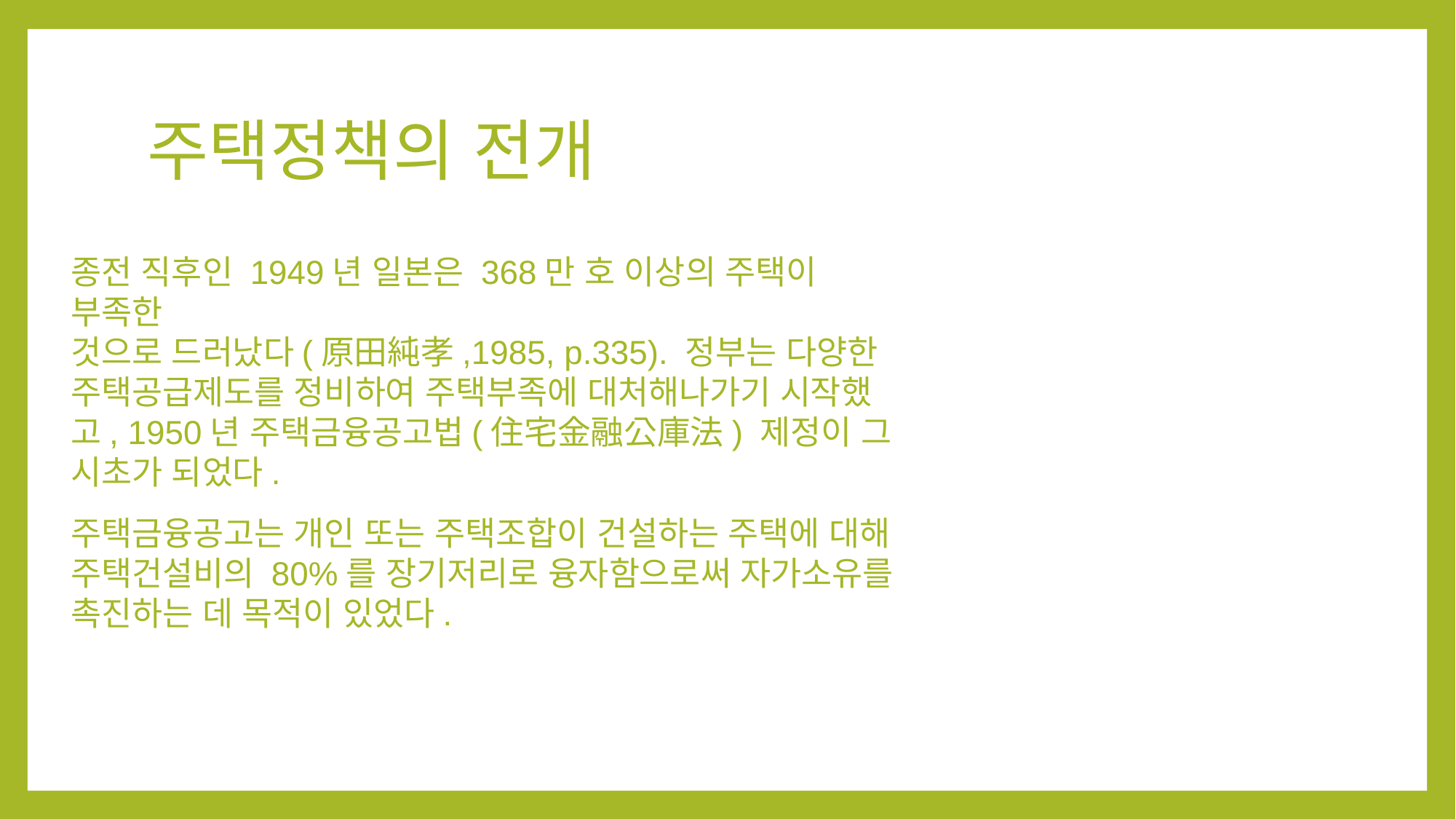

# 주택정책의 전개
종전 직후인 1949년 일본은 368만 호 이상의 주택이 부족한
것으로 드러났다(原田純孝,1985, p.335). 정부는 다양한 주택공급제도를 정비하여 주택부족에 대처해나가기 시작했고, 1950년 주택금융공고법(住宅金融公庫法) 제정이 그 시초가 되었다.
주택금융공고는 개인 또는 주택조합이 건설하는 주택에 대해
주택건설비의 80%를 장기저리로 융자함으로써 자가소유를
촉진하는 데 목적이 있었다.